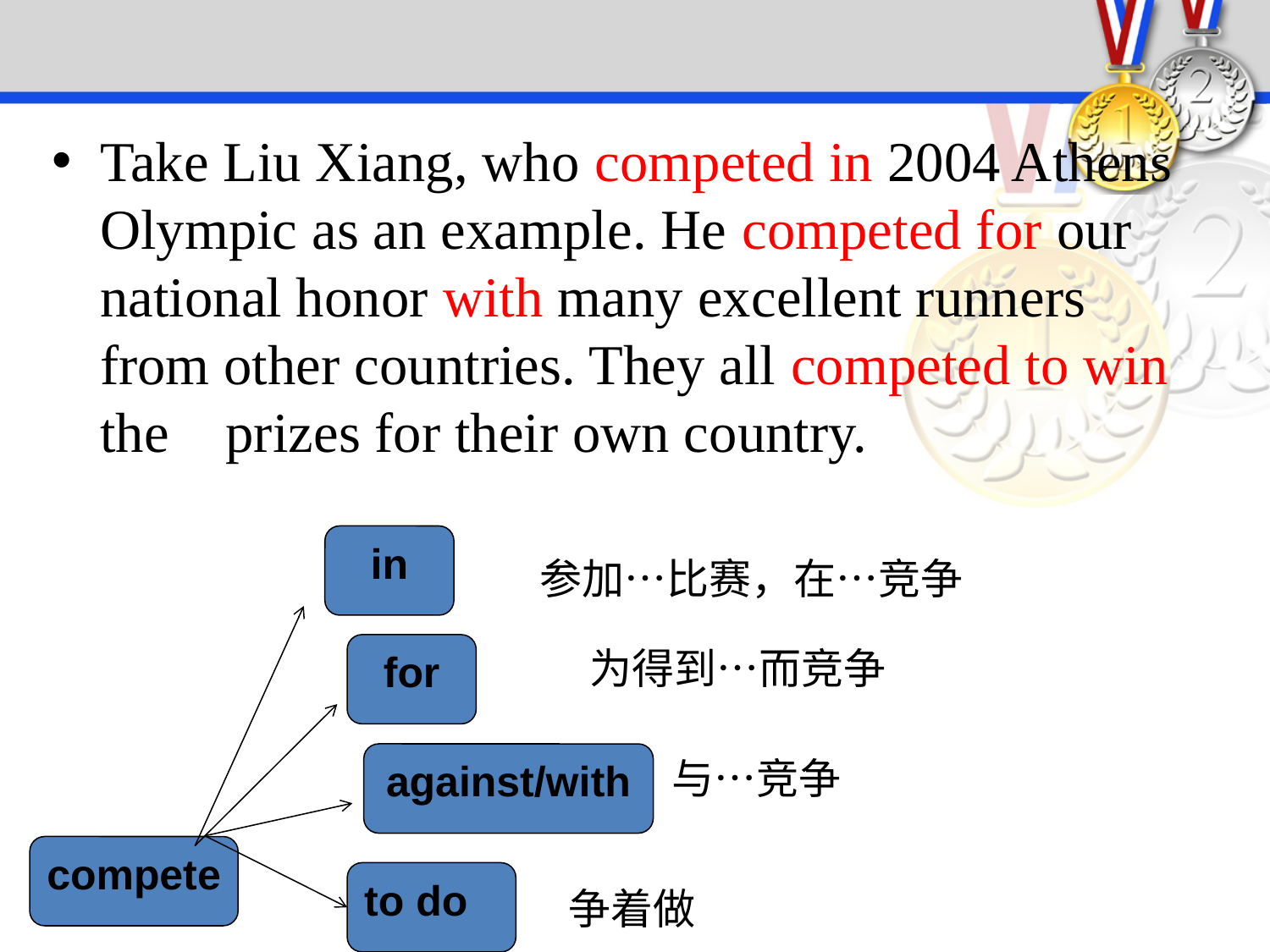

#
Take Liu Xiang, who competed in 2004 Athens Olympic as an example. He competed for our    national honor with many excellent runners from other countries. They all competed to win the    prizes for their own country.
in
参加…比赛，在…竞争
for
为得到…而竞争
against/with
与…竞争
to do
compete
争着做